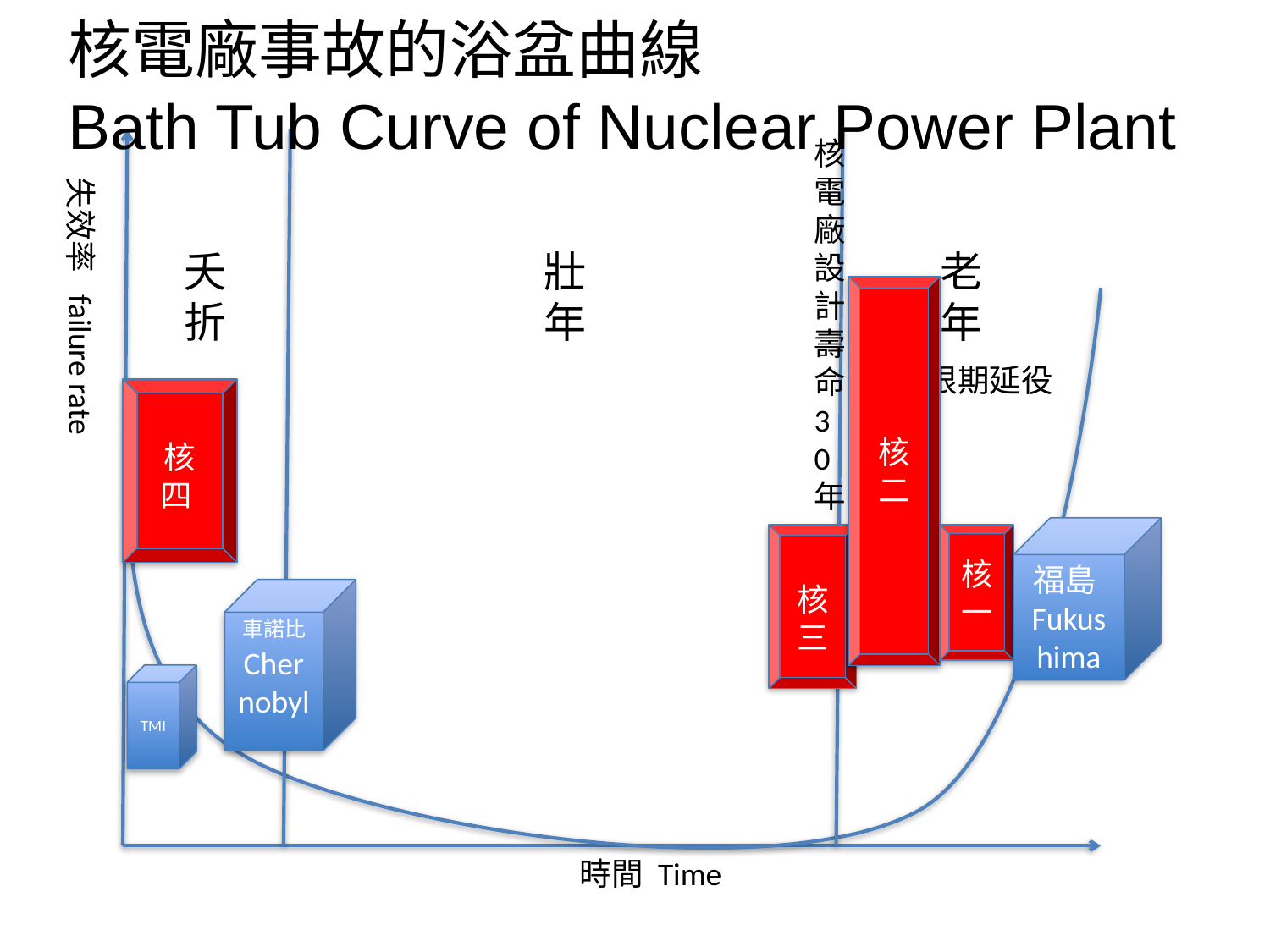

核電廠事故的浴盆曲線
Bath Tub Curve of Nuclear Power Plant
核電廠設計壽命30年
失效率  failure rate
夭折
壯年
老年
核二

無限期延役

核四
福島Fukushima

核三
核一
車諾比 Chernobyl

TMI
時間 Time